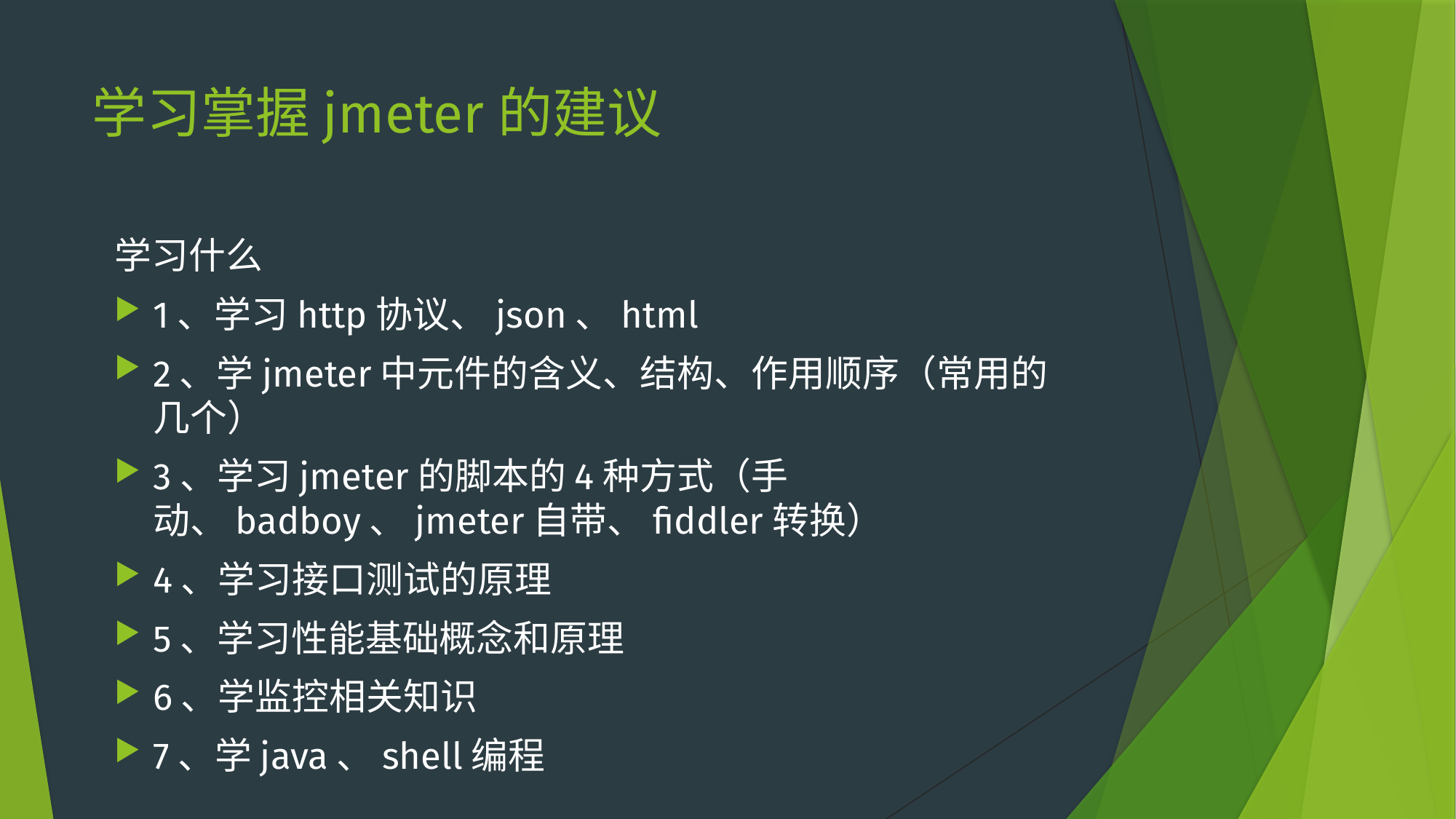

# 学习掌握jmeter的建议
学习什么
1、学习http协议、json、html
2、学jmeter中元件的含义、结构、作用顺序（常用的几个）
3、学习jmeter的脚本的4种方式（手动、badboy、jmeter自带、fiddler转换）
4、学习接口测试的原理
5、学习性能基础概念和原理
6、学监控相关知识
7、学java、shell编程